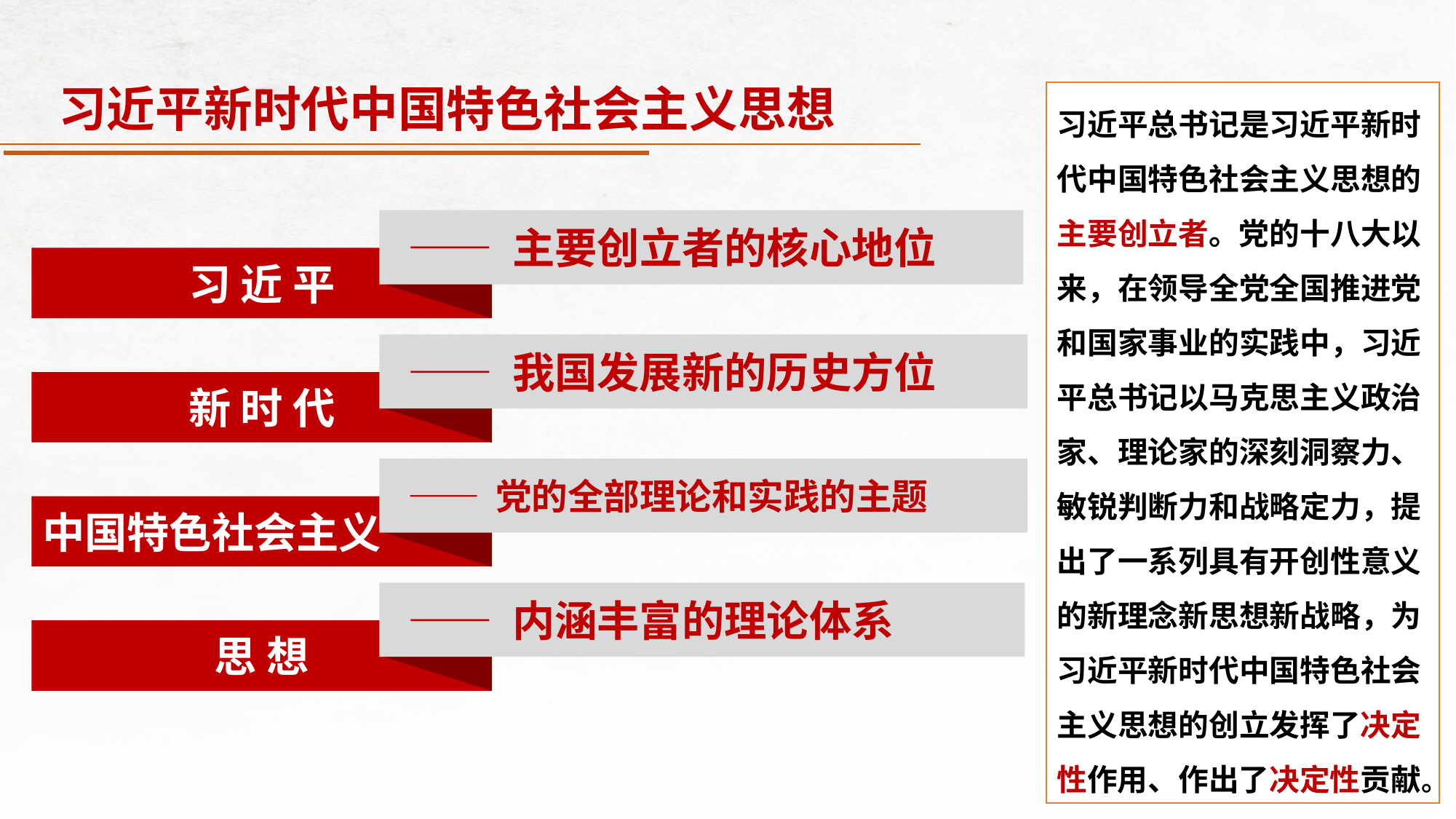

习近平新时代中国特色社会主义思想
习近平总书记是习近平新时代中国特色社会主义思想的主要创立者。党的十八大以来，在领导全党全国推进党和国家事业的实践中，习近平总书记以马克思主义政治家、理论家的深刻洞察力、敏锐判断力和战略定力，提出了一系列具有开创性意义的新理念新思想新战略，为习近平新时代中国特色社会主义思想的创立发挥了决定性作用、作出了决定性贡献。
—— 主要创立者的核心地位
习 近 平

—— 我国发展新的历史方位
新 时 代

—— 党的全部理论和实践的主题
中国特色社会主义

—— 内涵丰富的理论体系
思 想